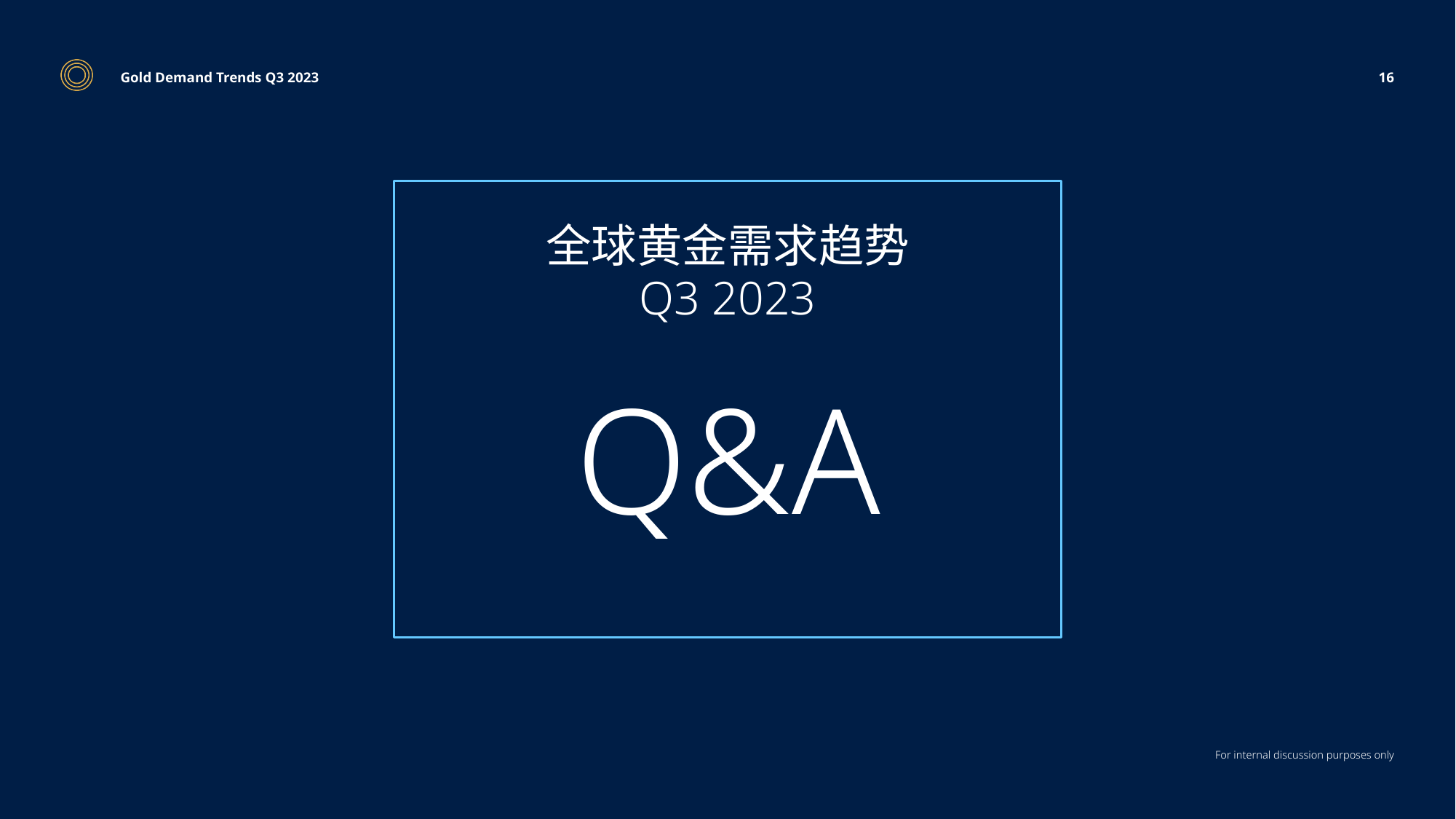

Gold Demand Trends Q3 2023
16

全球黄金需求趋势
Q3 2023

Q&A
For internal discussion purposes only